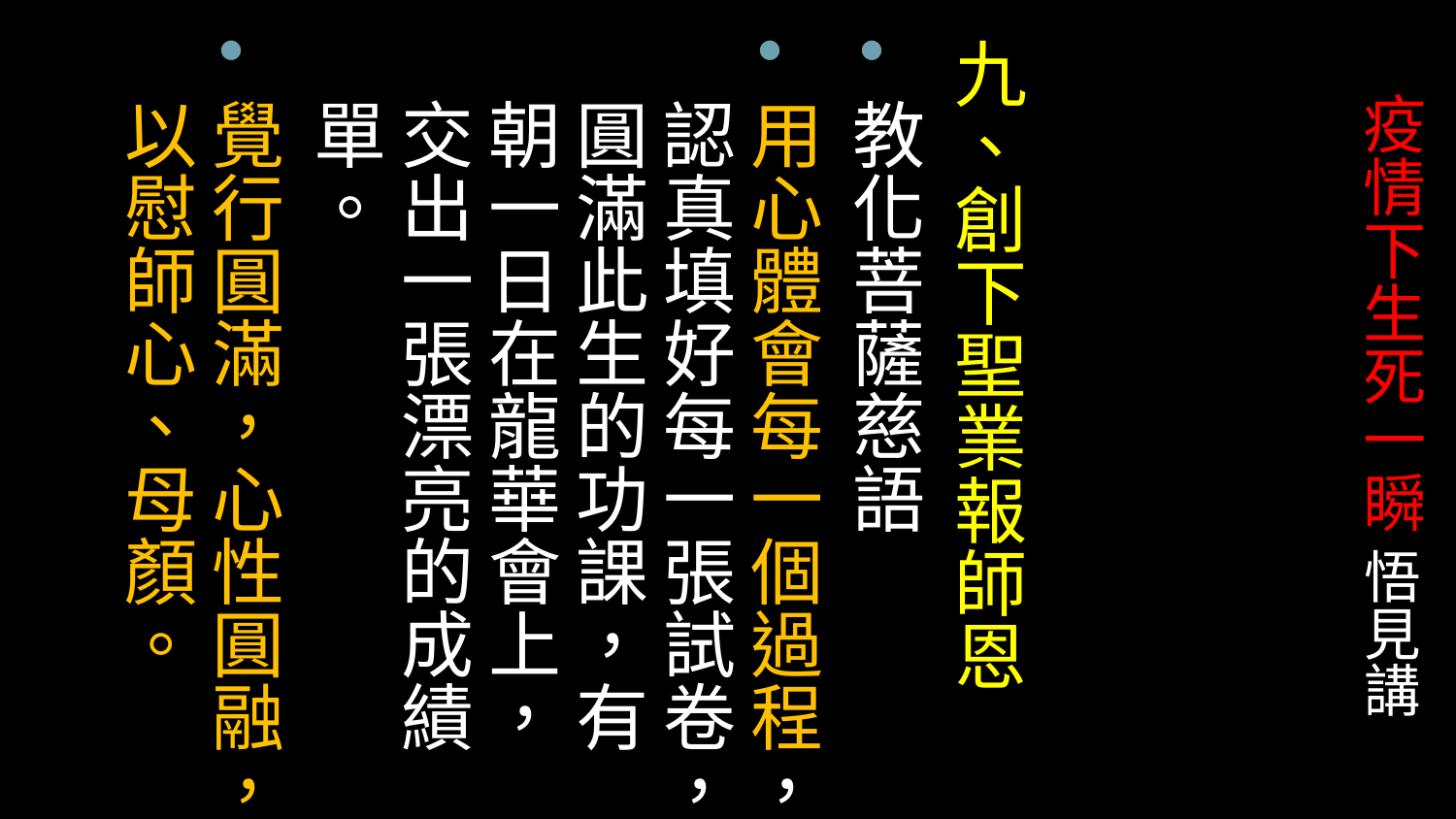

九、創下聖業報師恩
教化菩薩慈語
用心體會每一個過程，認真填好每一張試卷，圓滿此生的功課，有朝一日在龍華會上，交出一張漂亮的成績單。
覺行圓滿，心性圓融，以慰師心、母顏。

# 疫情下生死一瞬 悟見講